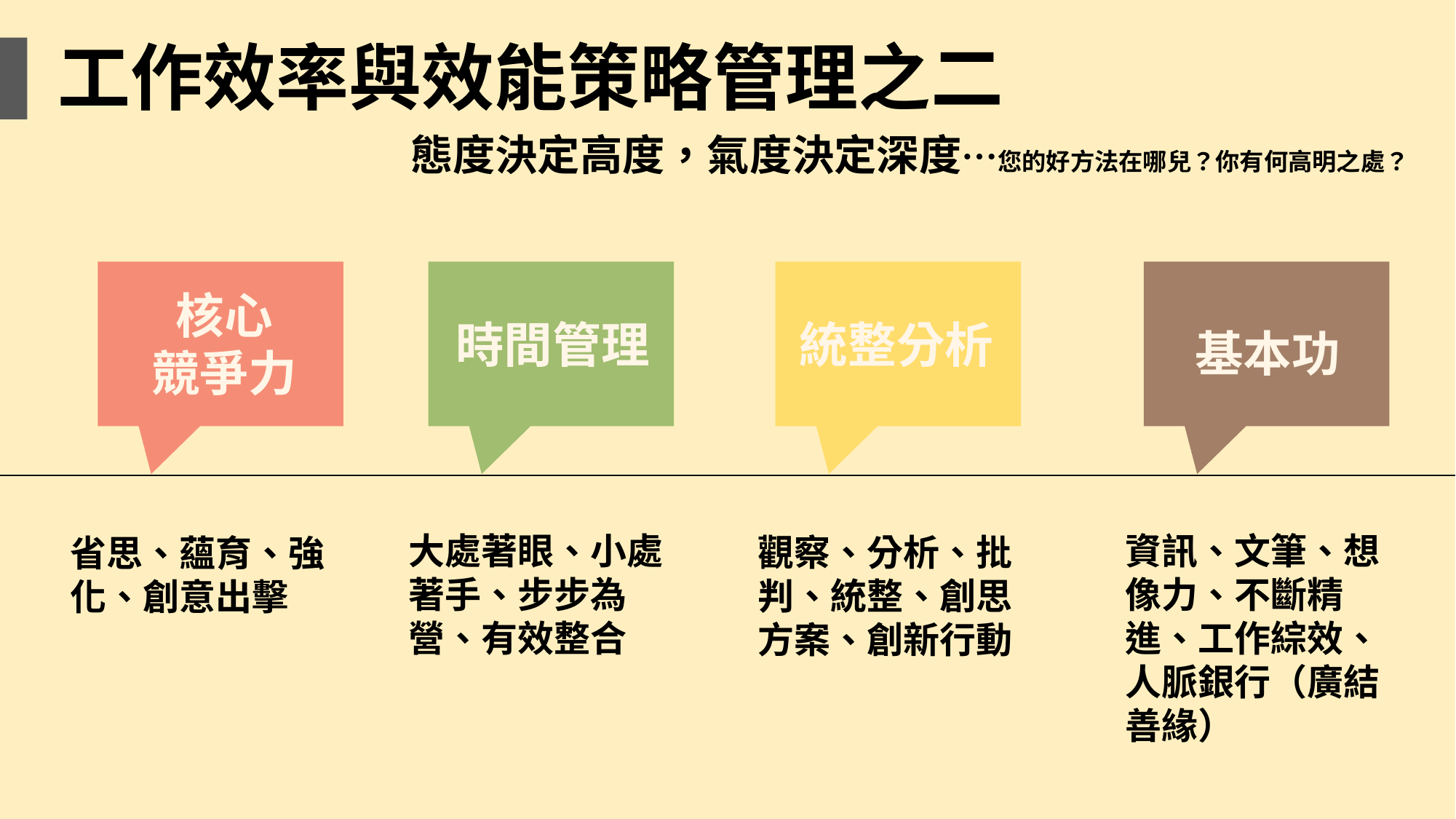

工作效率與效能策略管理之二

態度決定高度，氣度決定深度…您的好方法在哪兒？你有何高明之處？

核心
競爭力
時間管理
統整分析
基本功

大處著眼、小處著手、步步為營、有效整合
資訊、文筆、想像力、不斷精進、工作綜效、人脈銀行（廣結善緣）
觀察、分析、批判、統整、創思方案、創新行動
省思、蘊育、強化、創意出擊